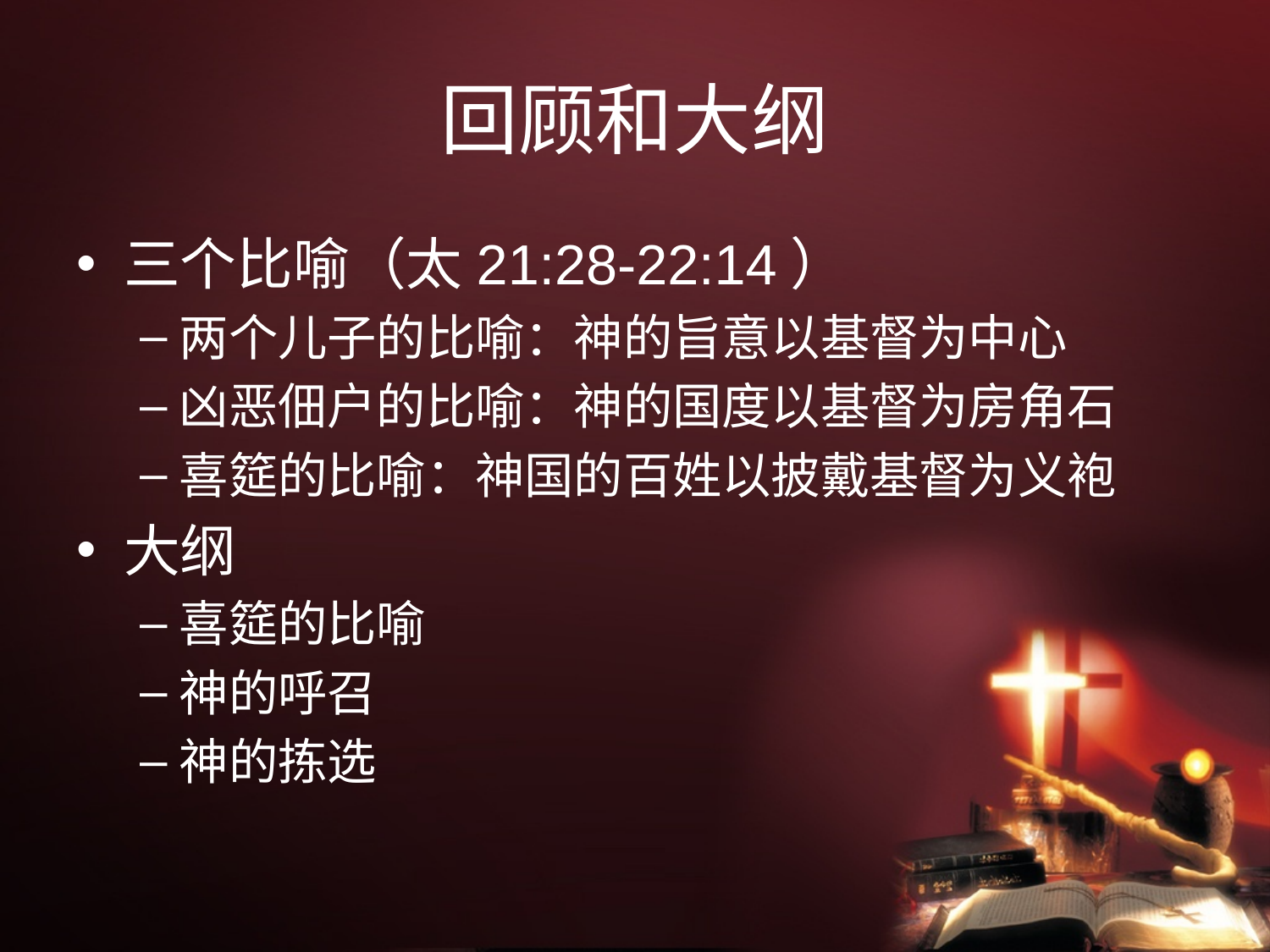

# 回顾和大纲
三个比喻（太21:28-22:14）
两个儿子的比喻：神的旨意以基督为中心
凶恶佃户的比喻：神的国度以基督为房角石
喜筵的比喻：神国的百姓以披戴基督为义袍
大纲
喜筵的比喻
神的呼召
神的拣选